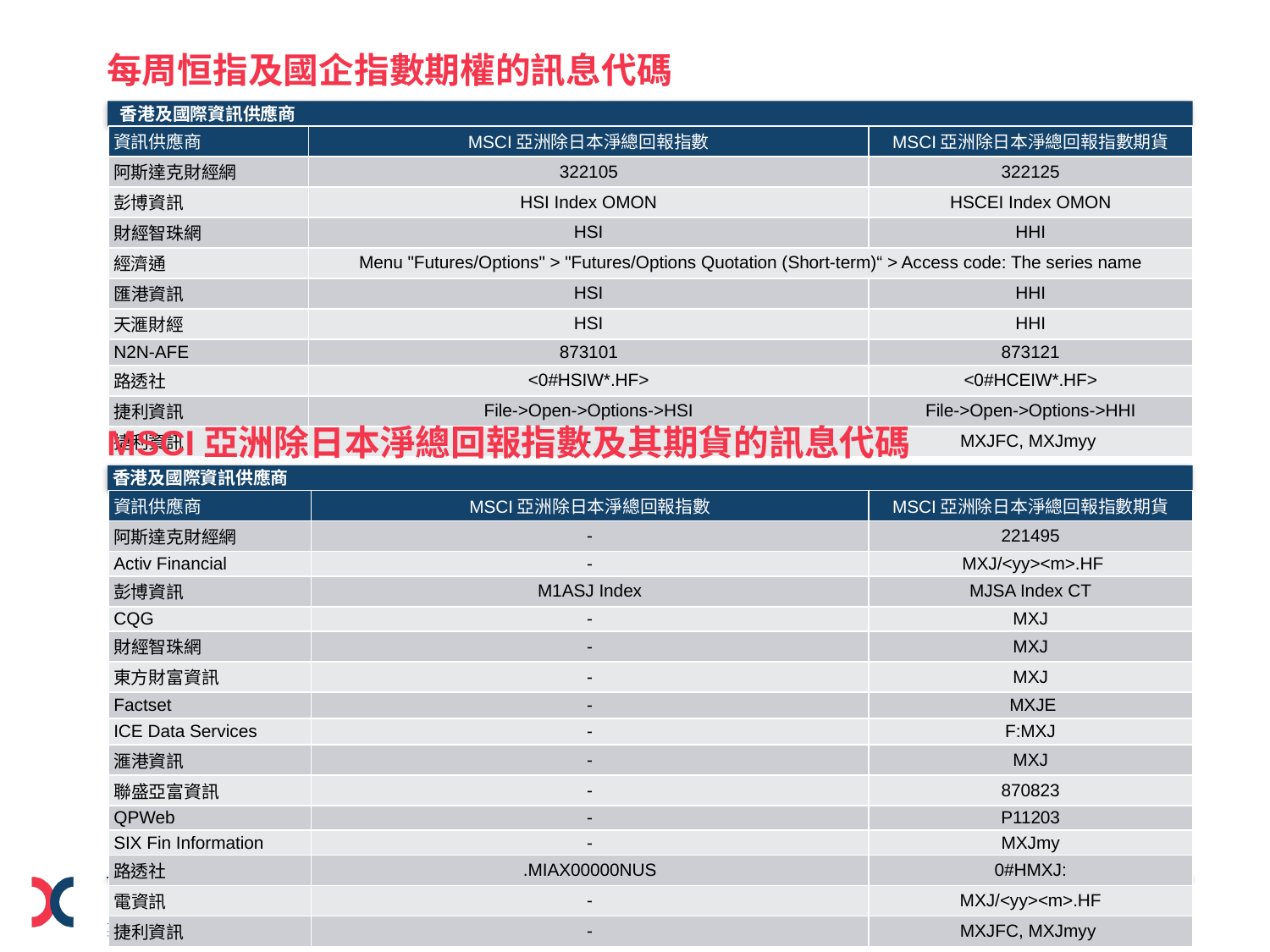

# 每周恒指及國企指數期權的訊息代碼
香港及國際資訊供應商
| 資訊供應商 | MSCI亞洲除日本淨總回報指數 | MSCI亞洲除日本淨總回報指數期貨 |
| --- | --- | --- |
| 阿斯達克財經網 | 322105 | 322125 |
| 彭博資訊 | HSI Index OMON | HSCEI Index OMON |
| 財經智珠網 | HSI | HHI |
| 經濟通 | Menu "Futures/Options" > "Futures/Options Quotation (Short-term)“ > Access code: The series name |  |
| 匯港資訊 | HSI | HHI |
| 天滙財經 | HSI | HHI |
| N2N-AFE | 873101 | 873121 |
| 路透社 | <0#HSIW\*.HF> | <0#HCEIW\*.HF> |
| 捷利資訊 | File->Open->Options->HSI | File->Open->Options->HHI |
| 捷利資訊 | - | MXJFC, MXJmyy |
MSCI亞洲除日本淨總回報指數及其期貨的訊息代碼
香港及國際資訊供應商
| 資訊供應商 | MSCI亞洲除日本淨總回報指數 | MSCI亞洲除日本淨總回報指數期貨 |
| --- | --- | --- |
| 阿斯達克財經網 | - | 221495 |
| Activ Financial | - | MXJ/<yy><m>.HF |
| 彭博資訊 | M1ASJ Index | MJSA Index CT |
| CQG | - | MXJ |
| 財經智珠網 | - | MXJ |
| 東方財富資訊 | - | MXJ |
| Factset | - | MXJE |
| ICE Data Services | - | F:MXJ |
| 滙港資訊 | - | MXJ |
| 聯盛亞富資訊 | - | 870823 |
| QPWeb | - | P11203 |
| SIX Fin Information | - | MXJmy |
| 路透社 | .MIAX00000NUS | 0#HMXJ: |
| 電資訊 | - | MXJ/<yy><m>.HF |
| 捷利資訊 | - | MXJFC, MXJmyy |
數據來源：香港交易所